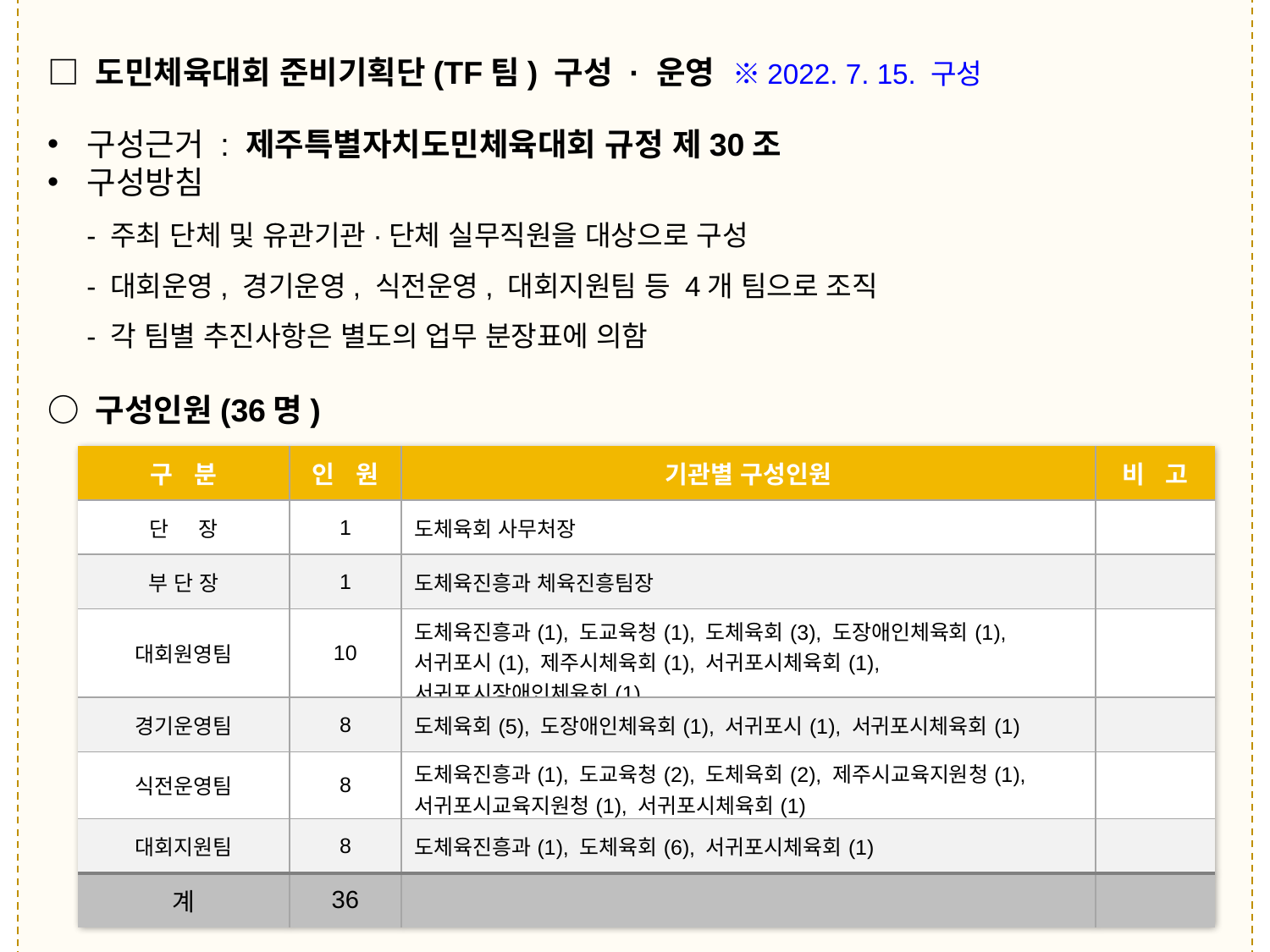

□ 도민체육대회 준비기획단(TF팀) 구성 · 운영  ※2022. 7. 15. 구성

구성근거 : 제주특별자치도민체육대회 규정 제30조
구성방침
     - 주최 단체 및 유관기관·단체 실무직원을 대상으로 구성
     - 대회운영, 경기운영, 식전운영, 대회지원팀 등 4개 팀으로 조직
     - 각 팀별 추진사항은 별도의 업무 분장표에 의함

○ 구성인원(36명)

| 구 분 | 인 원 | 기관별 구성인원 | 비 고 |
| --- | --- | --- | --- |
| 단 장 | 1 | 도체육회 사무처장 |  |
| 부 단 장 | 1 | 도체육진흥과 체육진흥팀장 |  |
| 대회원영팀 | 10 | 도체육진흥과(1), 도교육청(1), 도체육회(3), 도장애인체육회(1), 서귀포시(1), 제주시체육회(1), 서귀포시체육회(1), 서귀포시장애인체육회(1) |  |
| 경기운영팀 | 8 | 도체육회(5), 도장애인체육회(1), 서귀포시(1), 서귀포시체육회(1) |  |
| 식전운영팀 | 8 | 도체육진흥과(1), 도교육청(2), 도체육회(2), 제주시교육지원청(1), 서귀포시교육지원청(1), 서귀포시체육회(1) |  |
| 대회지원팀 | 8 | 도체육진흥과(1), 도체육회(6), 서귀포시체육회(1) |  |
| 계 | 36 |  |  |